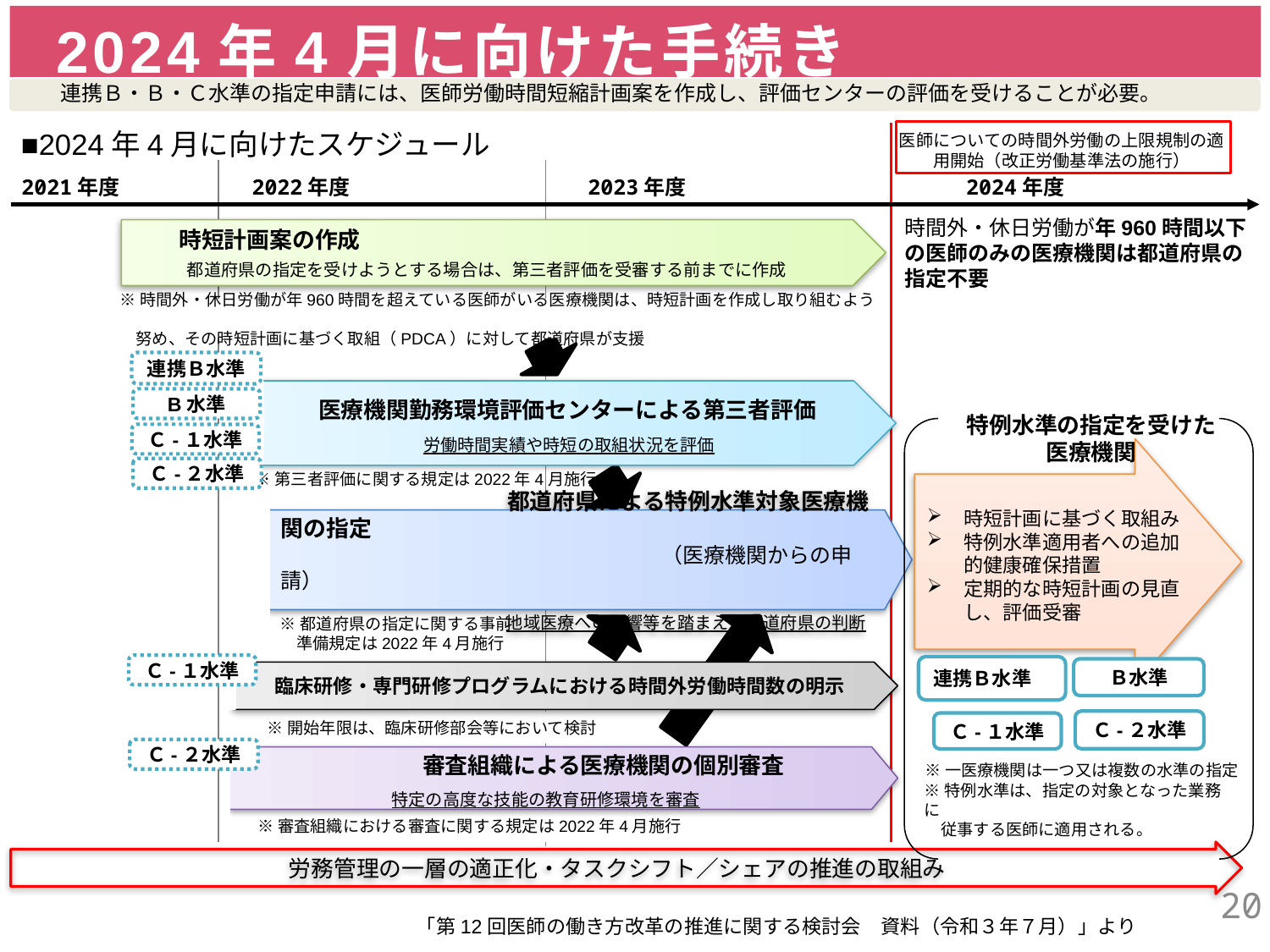

2024年4月に向けた手続き
連携Ｂ・Ｂ・Ｃ水準の指定申請には、医師労働時間短縮計画案を作成し、評価センターの評価を受けることが必要。
■2024年4月に向けたスケジュール

医師についての時間外労働の上限規制の適用開始（改正労働基準法の施行）
2021年度　　　　　　2022年度　　　　　　　　　　　2023年度　　　　　　　　　　　　　2024年度
時間外・休日労働が年960時間以下の医師のみの医療機関は都道府県の指定不要
　　時短計画案の作成

都道府県の指定を受けようとする場合は、第三者評価を受審する前までに作成
※時間外・休日労働が年960時間を超えている医師がいる医療機関は、時短計画を作成し取り組むよう
　努め、その時短計画に基づく取組（PDCA）に対して都道府県が支援

連携Ｂ水準

医療機関勤務環境評価センターによる第三者評価

労働時間実績や時短の取組状況を評価
B水準
特例水準の指定を受けた
医療機関

Ｃ-１水準

Ｃ-２水準
※第三者評価に関する規定は2022年4月施行

時短計画に基づく取組み
特例水準適用者への追加的健康確保措置
定期的な時短計画の見直し、評価受審

　　　　　　　　　　都道府県による特例水準対象医療機関の指定
　　　　　　　　　　　　　　　　　　（医療機関からの申請）

　　　　　　　　　　　　地域医療への影響等を踏まえた都道府県の判断

※都道府県の指定に関する事前
　準備規定は2022年4月施行

Ｃ-１水準
連携Ｂ水準
Ｂ水準
臨床研修・専門研修プログラムにおける時間外労働時間数の明示
Ｃ-２水準
※開始年限は、臨床研修部会等において検討
Ｃ-１水準

Ｃ-２水準
　　　　　　　　審査組織による医療機関の個別審査

特定の高度な技能の教育研修環境を審査
※一医療機関は一つ又は複数の水準の指定
※特例水準は、指定の対象となった業務に
　従事する医師に適用される。
※審査組織における審査に関する規定は2022年4月施行
労務管理の一層の適正化・タスクシフト／シェアの推進の取組み

20
「第12回医師の働き方改革の推進に関する検討会　資料（令和３年７月）」より